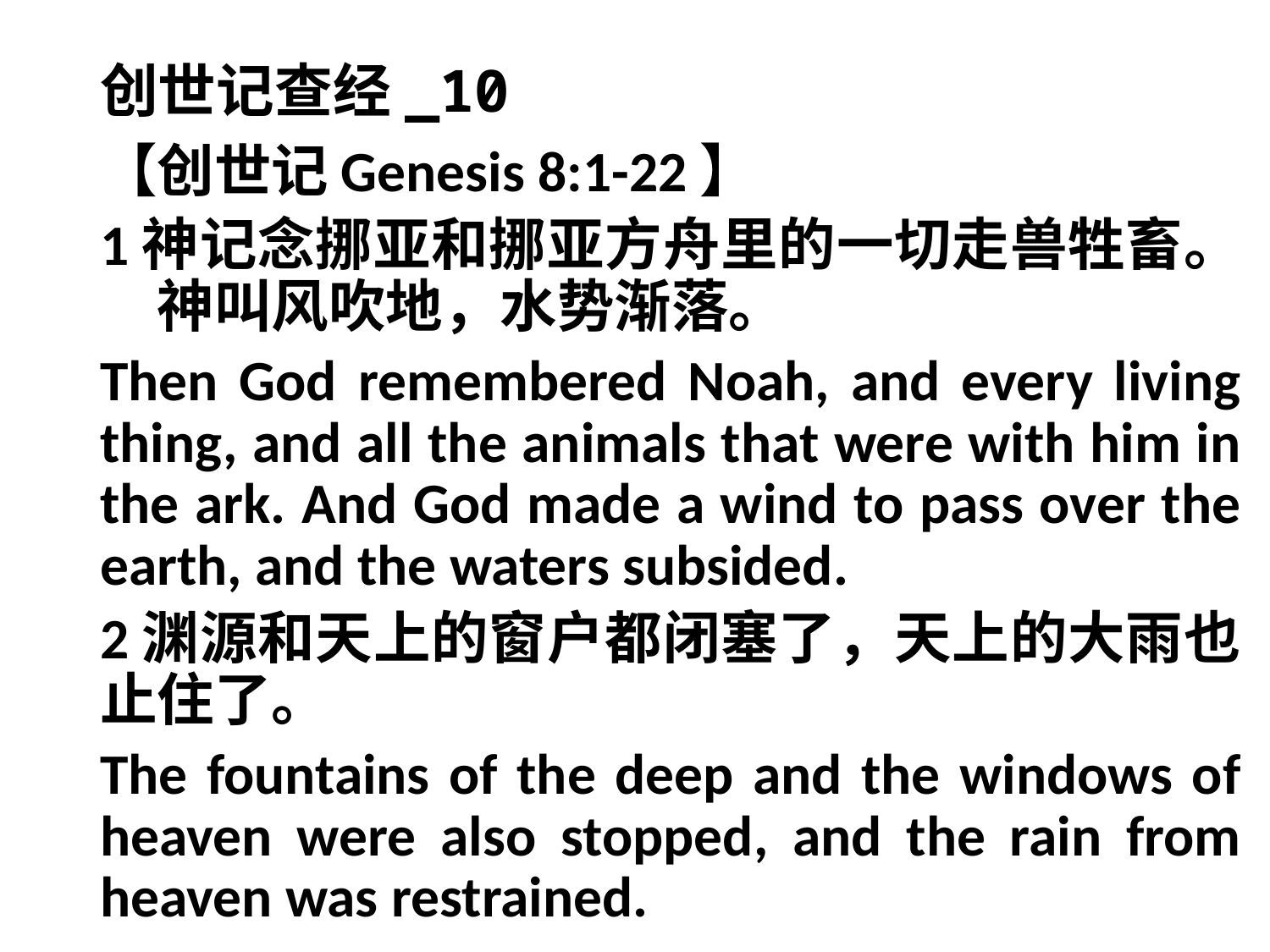

# 创世记查经_10
【创世记Genesis 8:1-22】
1神记念挪亚和挪亚方舟里的一切走兽牲畜。　神叫风吹地，水势渐落。
Then God remembered Noah, and every living thing, and all the animals that were with him in the ark. And God made a wind to pass over the earth, and the waters subsided.
2渊源和天上的窗户都闭塞了，天上的大雨也止住了。
The fountains of the deep and the windows of heaven were also stopped, and the rain from heaven was restrained.